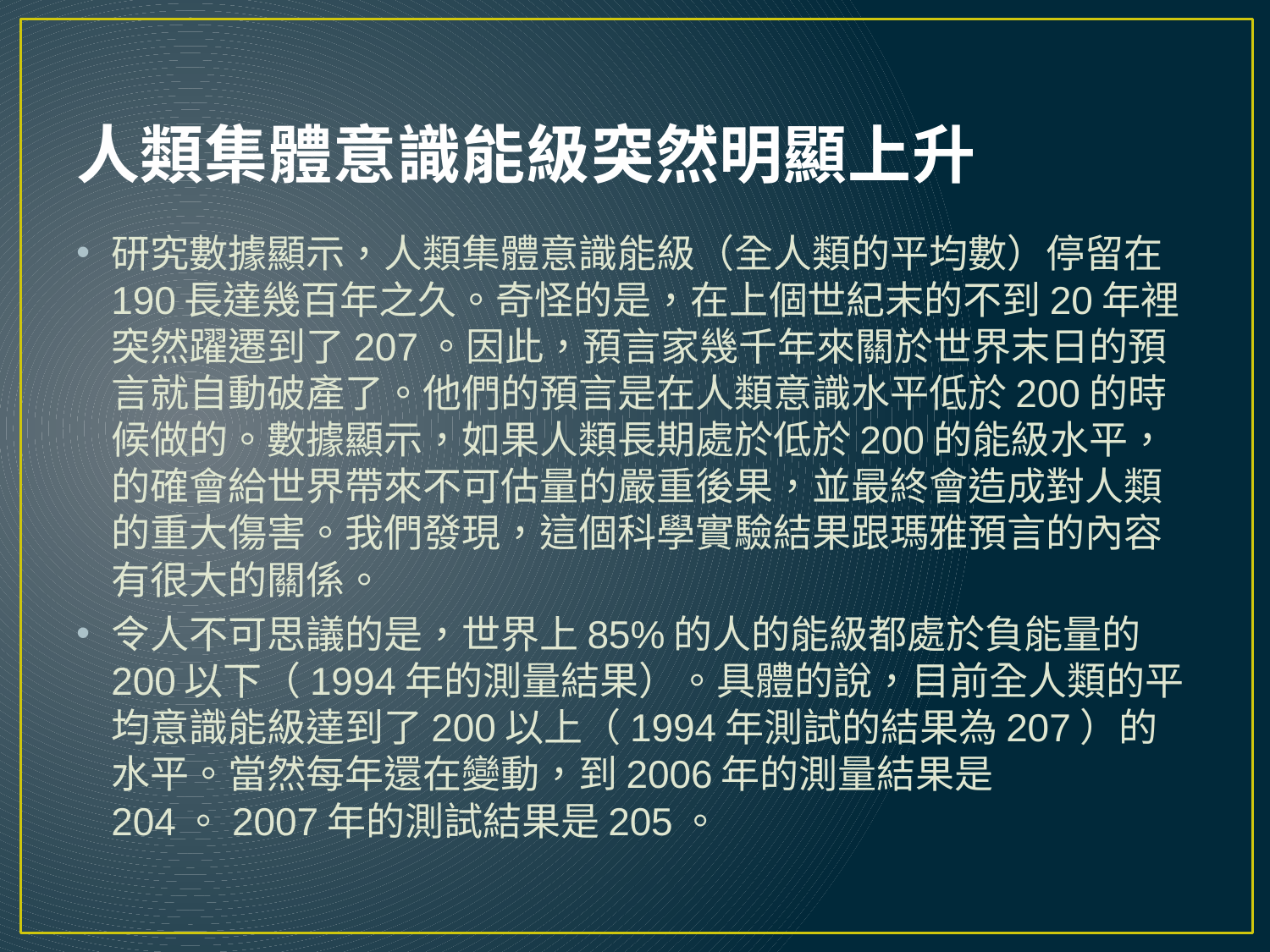

# 人類集體意識能級突然明顯上升
研究數據顯示，人類集體意識能級（全人類的平均數）停留在190長達幾百年之久。奇怪的是，在上個世紀末的不到20年裡突然躍遷到了207。因此，預言家幾千年來關於世界末日的預言就自動破產了。他們的預言是在人類意識水平低於200的時候做的。數據顯示，如果人類長期處於低於200的能級水平，的確會給世界帶來不可估量的嚴重後果，並最終會造成對人類的重大傷害。我們發現，這個科學實驗結果跟瑪雅預言的內容有很大的關係。
令人不可思議的是，世界上85%的人的能級都處於負能量的200以下（1994年的測量結果）。具體的說，目前全人類的平均意識能級達到了200以上（1994年測試的結果為207）的水平。當然每年還在變動，到2006年的測量結果是204。2007年的測試結果是205。